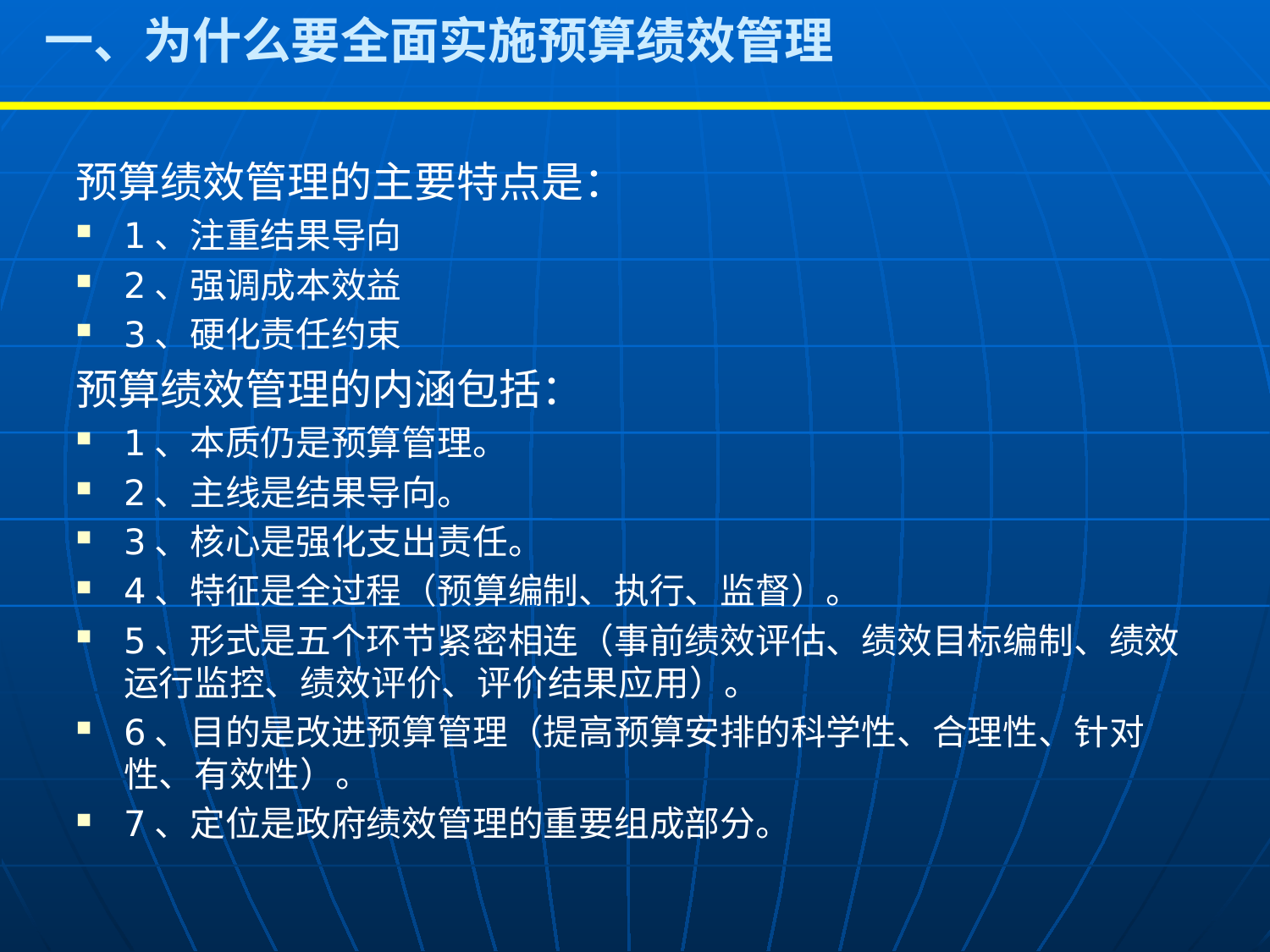

一、为什么要全面实施预算绩效管理

预算绩效管理的主要特点是：
1、注重结果导向
2、强调成本效益
3、硬化责任约束
预算绩效管理的内涵包括：
1、本质仍是预算管理。
2、主线是结果导向。
3、核心是强化支出责任。
4、特征是全过程（预算编制、执行、监督）。
5、形式是五个环节紧密相连（事前绩效评估、绩效目标编制、绩效运行监控、绩效评价、评价结果应用）。
6、目的是改进预算管理（提高预算安排的科学性、合理性、针对性、有效性）。
7、定位是政府绩效管理的重要组成部分。